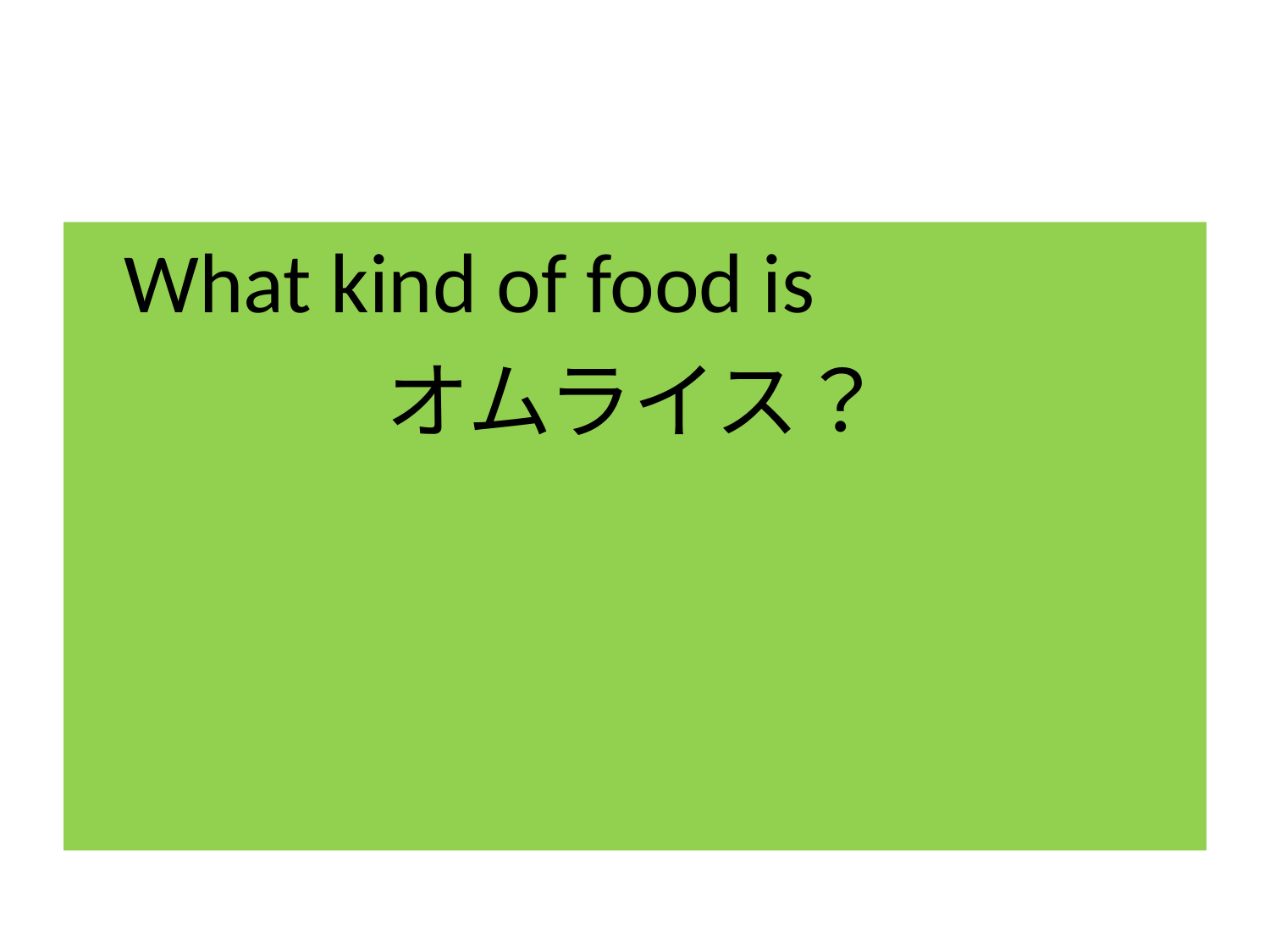

#
	What kind of food is
オムライス？